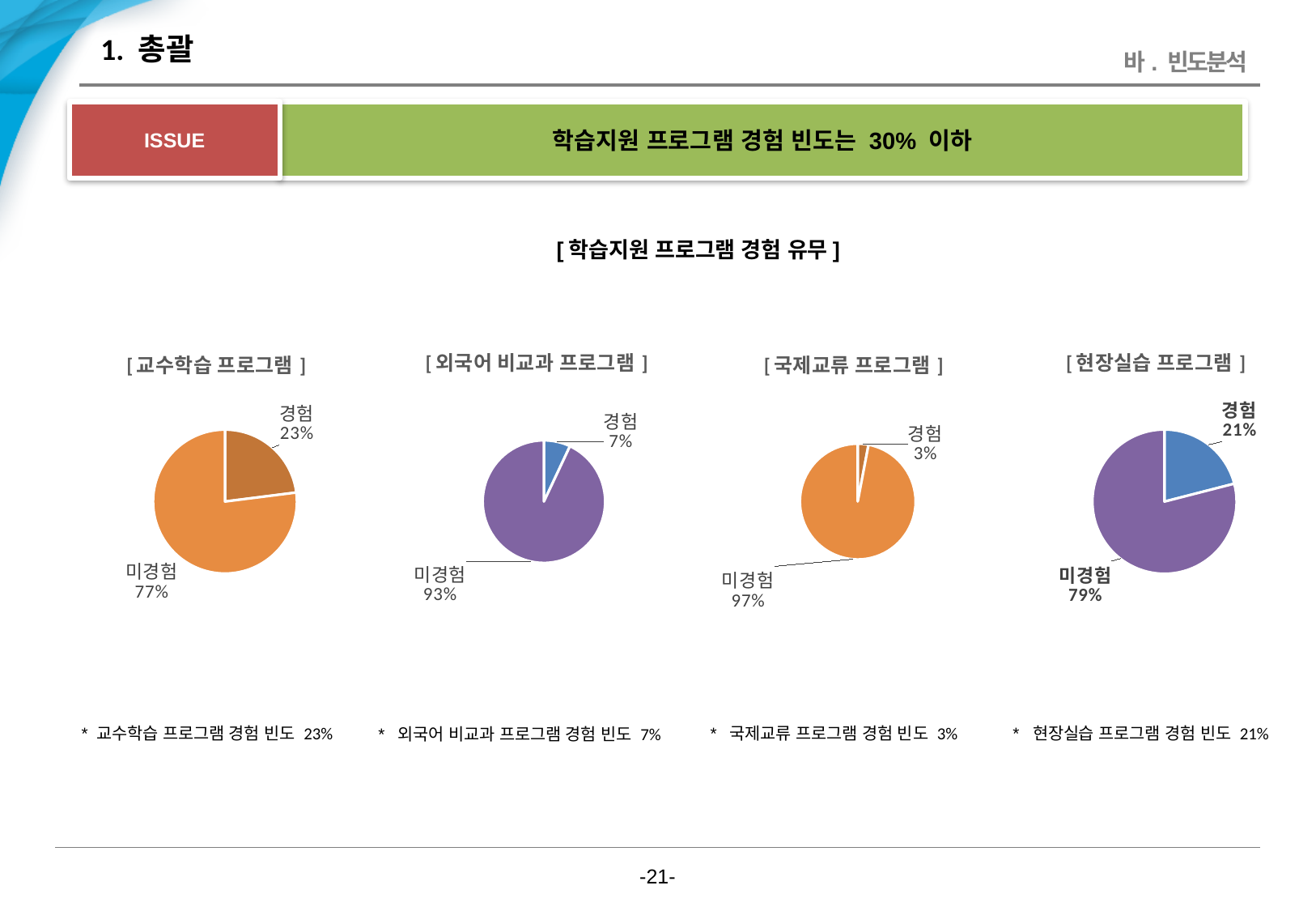

# 1. 총괄
바. 빈도분석
ISSUE
학습지원 프로그램 경험 빈도는 30% 이하
[학습지원 프로그램 경험 유무]

### Chart: [외국어 비교과 프로그램]

| Category | 응답수 |
|---|---|
| 경험 | 7.0 |
| 미경험 | 93.0 |

### Chart: [현장실습 프로그램]

| Category | 응답수 |
|---|---|
| 경험 | 21.0 |
| 미경험 | 79.0 |

### Chart: [교수학습 프로그램]

| Category | 응답수 |
|---|---|
| 경험 | 23.0 |
| 미경험 | 77.0 |

### Chart: [국제교류 프로그램]

| Category | 응답수 |
|---|---|
| 경험 | 3.0 |
| 미경험 | 97.0 |
* 교수학습 프로그램 경험 빈도 23%
*  국제교류 프로그램 경험 빈도 3%
*  현장실습 프로그램 경험 빈도 21%
*  외국어 비교과 프로그램 경험 빈도 7%
-21-